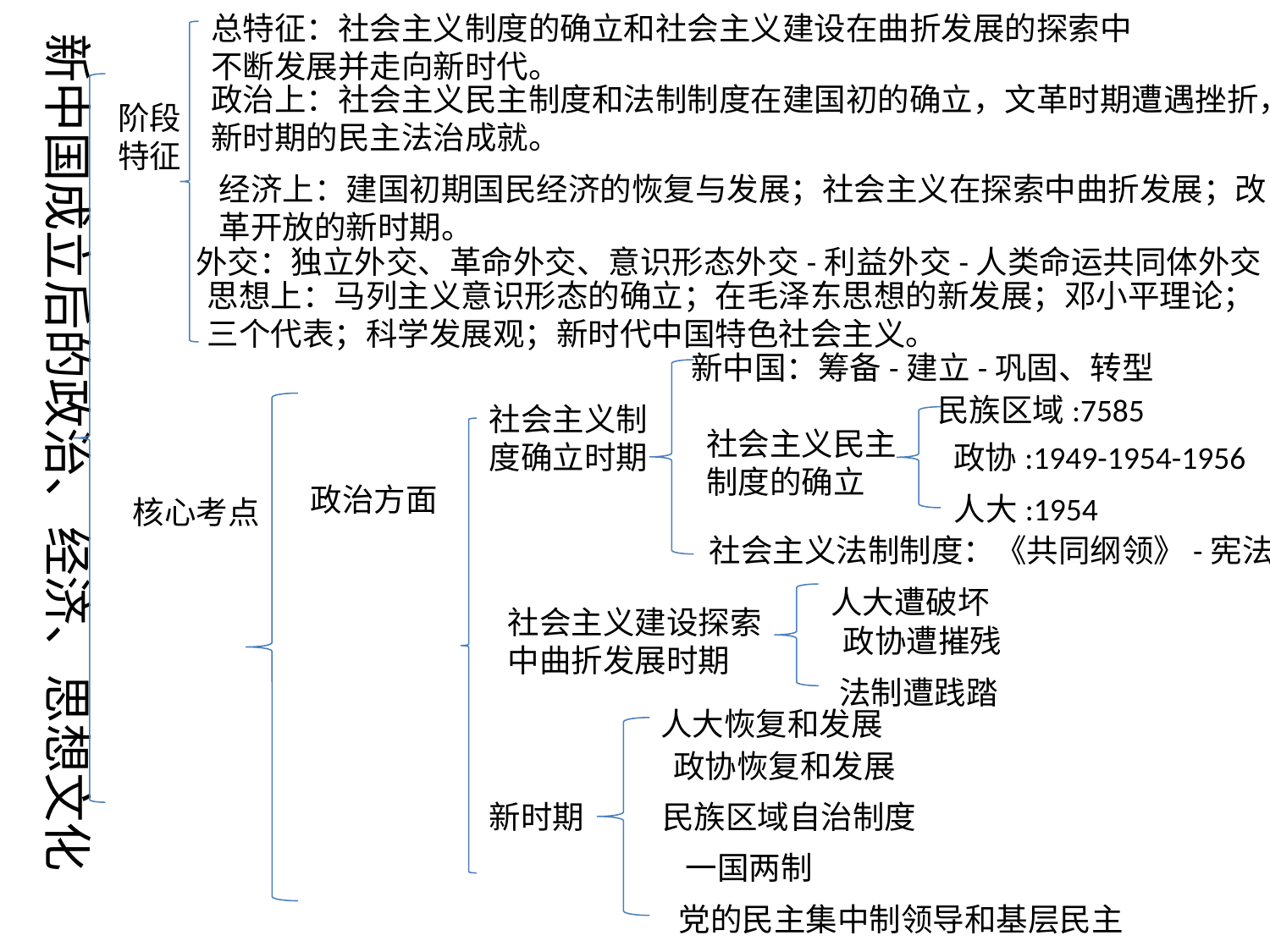

总特征：社会主义制度的确立和社会主义建设在曲折发展的探索中
不断发展并走向新时代。
新中国成立后的政治、经济、思想文化

政治上：社会主义民主制度和法制制度在建国初的确立，文革时期遭遇挫折，
新时期的民主法治成就。
阶段
特征
经济上：建国初期国民经济的恢复与发展；社会主义在探索中曲折发展；改革开放的新时期。
外交：独立外交、革命外交、意识形态外交-利益外交-人类命运共同体外交
思想上：马列主义意识形态的确立；在毛泽东思想的新发展；邓小平理论；三个代表；科学发展观；新时代中国特色社会主义。
新中国：筹备-建立-巩固、转型

民族区域:7585

社会主义制
度确立时期

社会主义民主
制度的确立
政协:1949-1954-1956
政治方面
人大:1954
核心考点
社会主义法制制度：《共同纲领》-宪法
人大遭破坏

社会主义建设探索
中曲折发展时期
政协遭摧残
法制遭践踏
人大恢复和发展

政协恢复和发展
民族区域自治制度
新时期
一国两制
党的民主集中制领导和基层民主